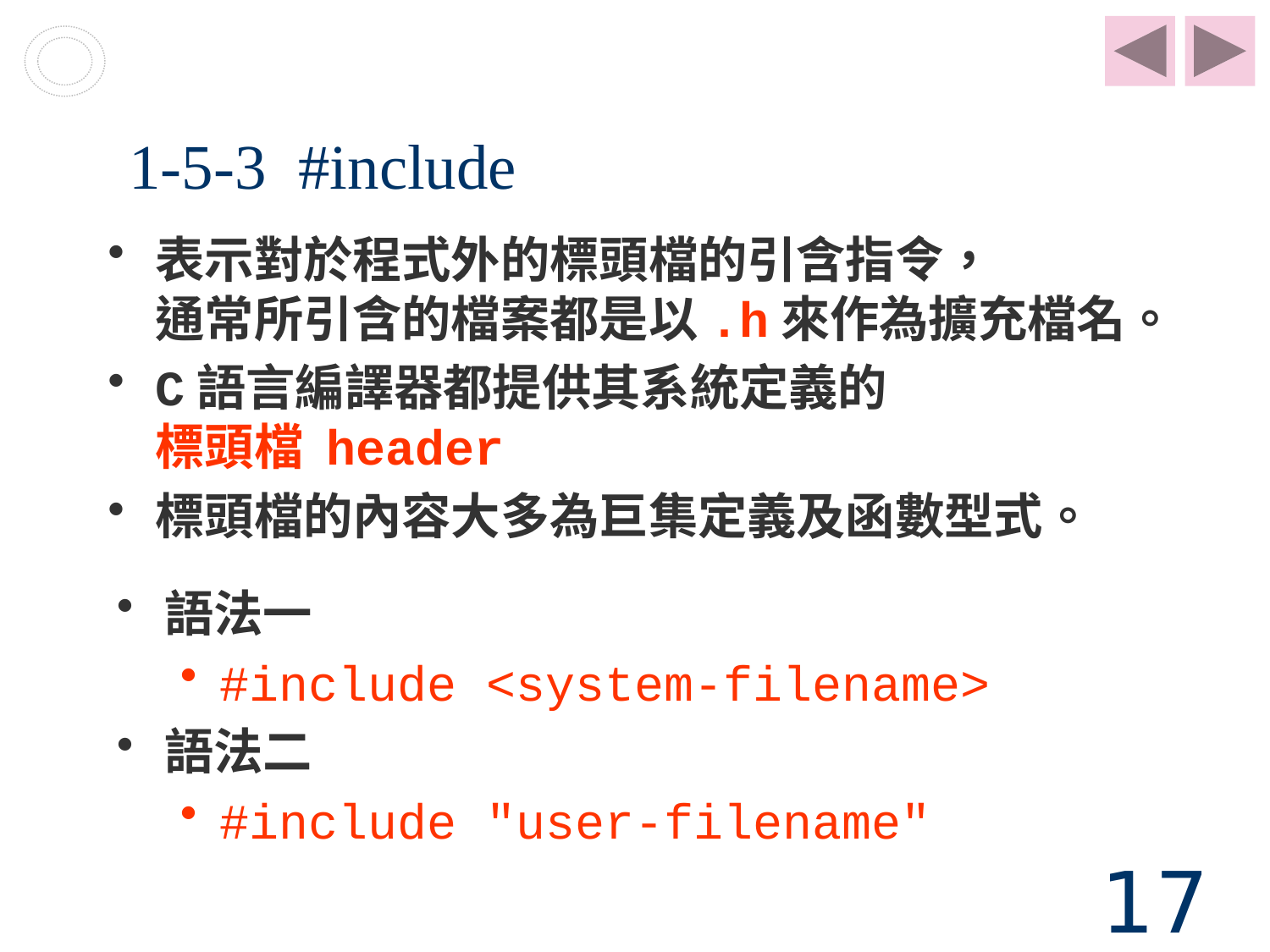

# 1-5-3  #include
表示對於程式外的標頭檔的引含指令，
通常所引含的檔案都是以.h來作為擴充檔名。
C語言編譯器都提供其系統定義的
標頭檔 header
標頭檔的內容大多為巨集定義及函數型式。
語法一
#include <system-filename>
語法二
#include "user-filename"
17